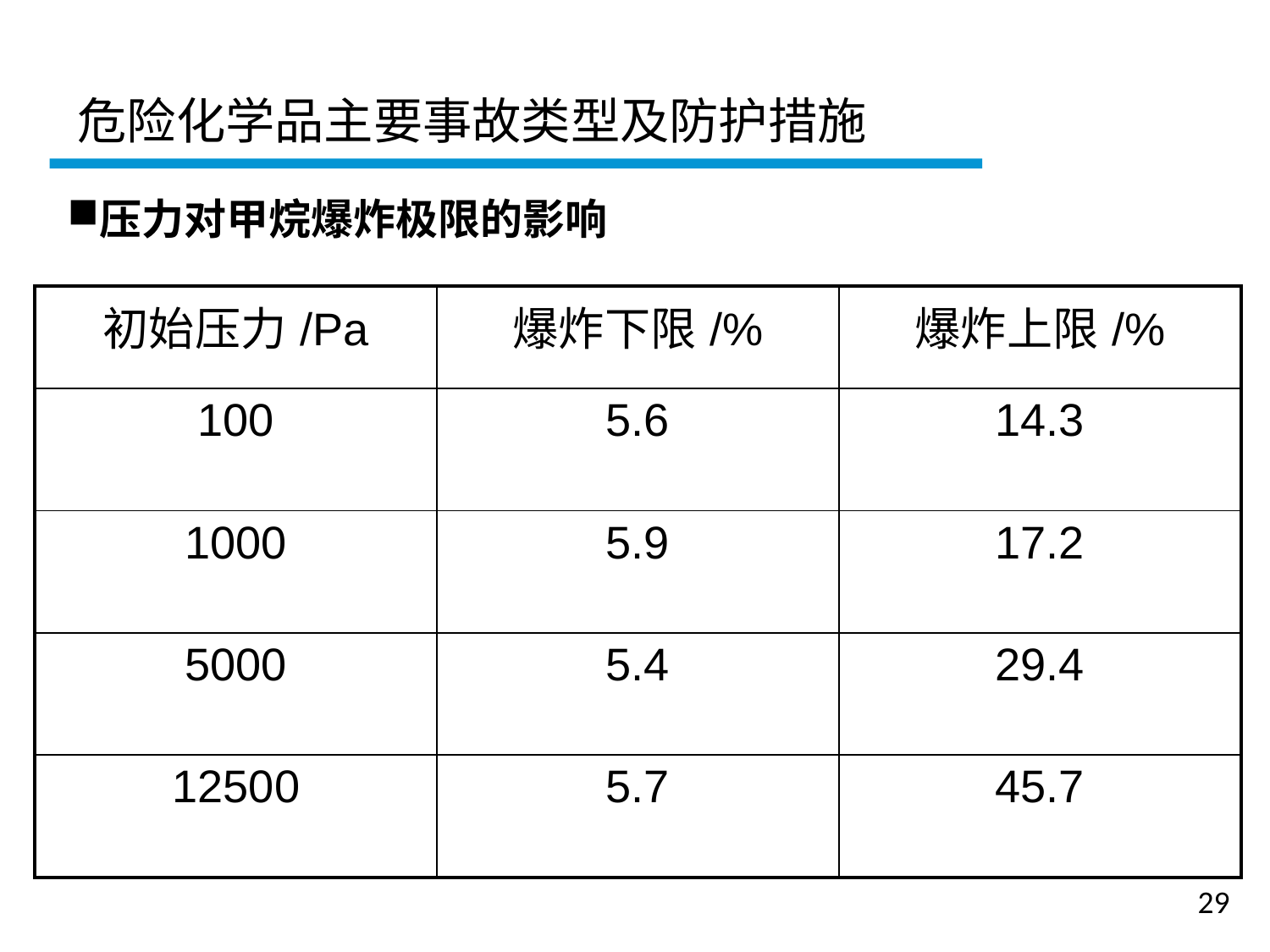

危险化学品主要事故类型及防护措施
压力对甲烷爆炸极限的影响
一
| 初始压力/Pa | 爆炸下限/% | 爆炸上限/% |
| --- | --- | --- |
| 100 | 5.6 | 14.3 |
| 1000 | 5.9 | 17.2 |
| 5000 | 5.4 | 29.4 |
| 12500 | 5.7 | 45.7 |